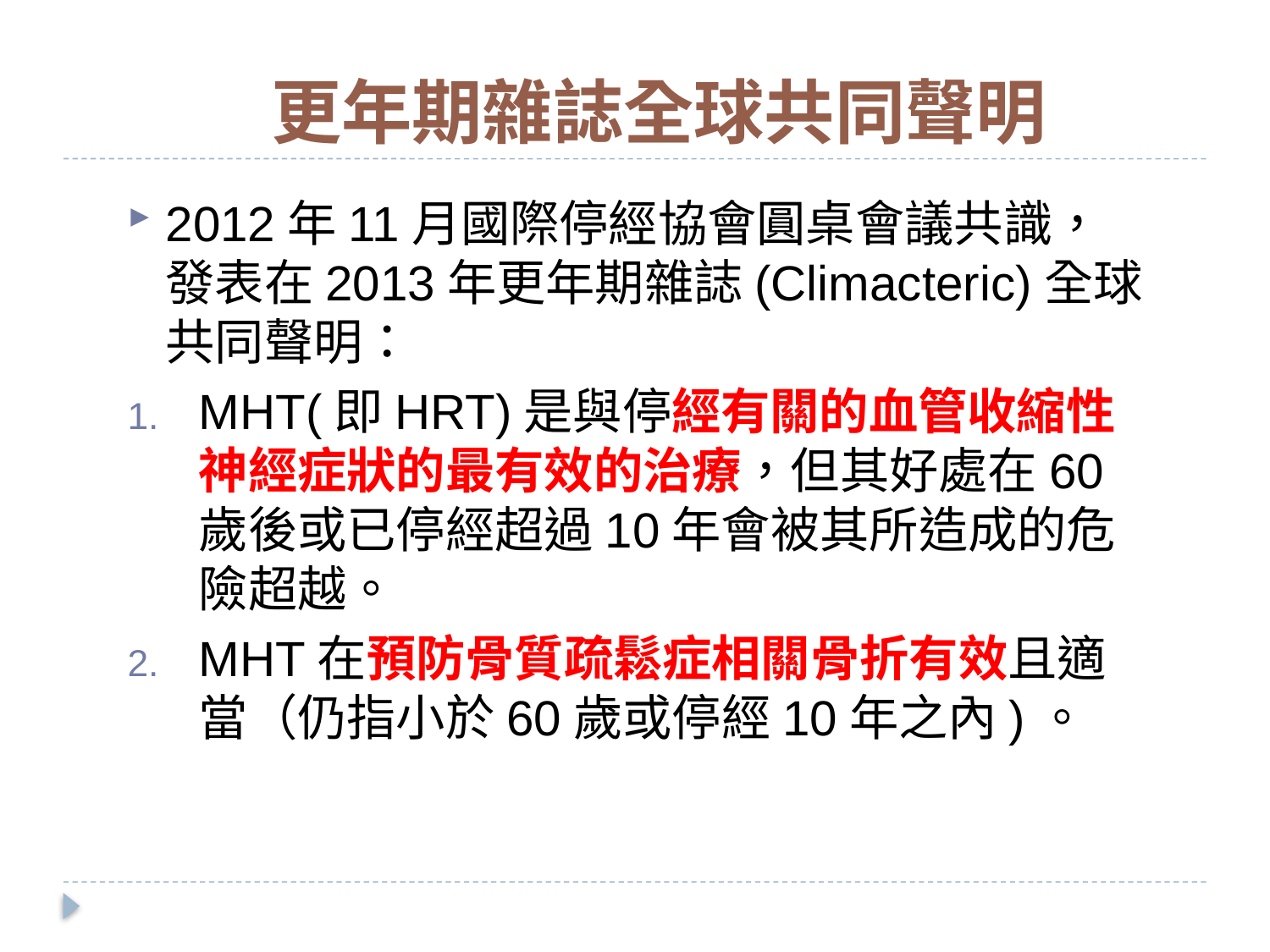

# 更年期雜誌全球共同聲明
2012年11月國際停經協會圓桌會議共識，發表在2013年更年期雜誌(Climacteric)全球共同聲明：
MHT(即HRT)是與停經有關的血管收縮性神經症狀的最有效的治療，但其好處在60歲後或已停經超過10年會被其所造成的危險超越。
MHT在預防骨質疏鬆症相關骨折有效且適當（仍指小於60歲或停經10年之內)。